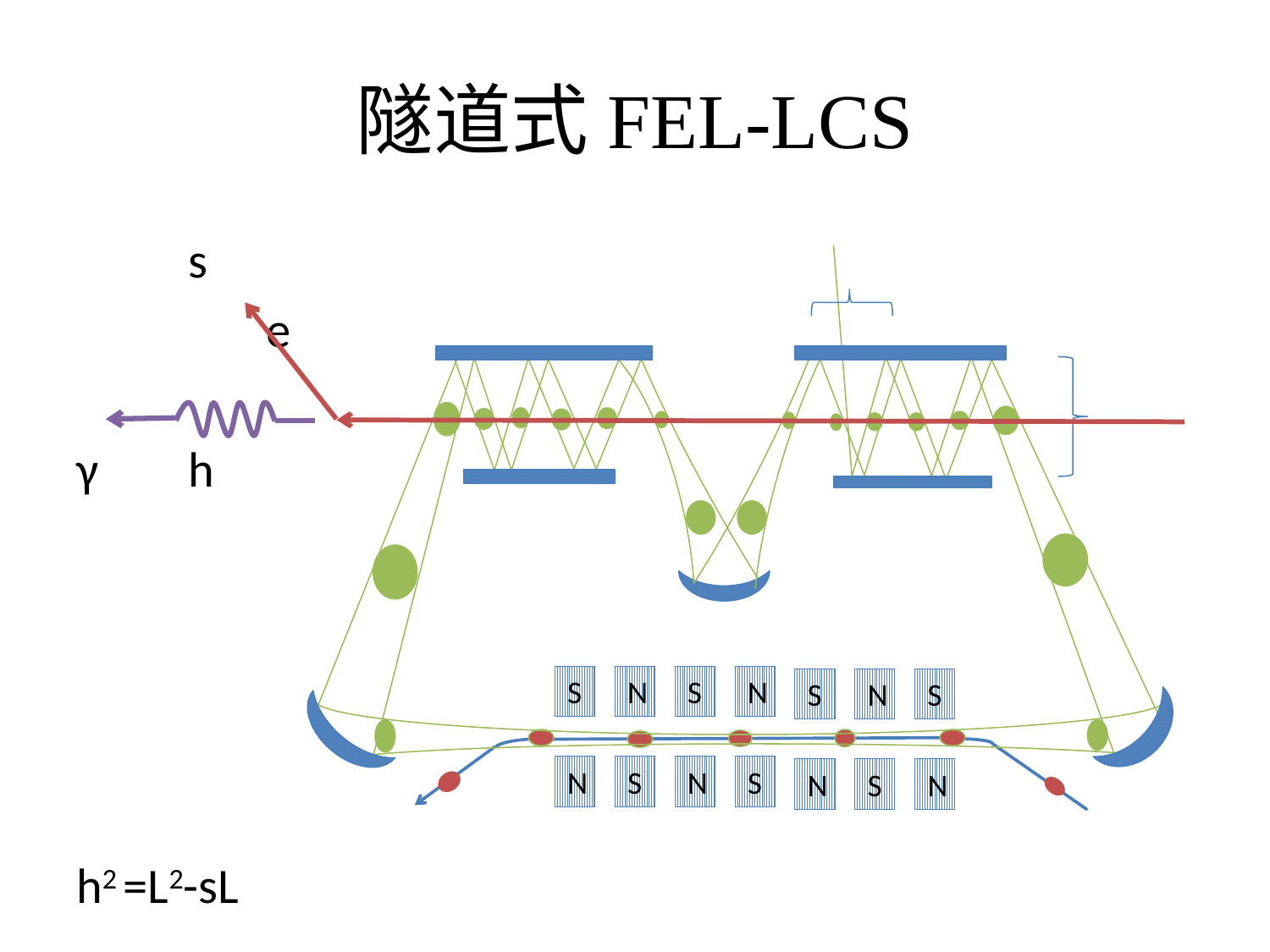

# 隧道式FEL-LCS

						s
	       e

γ								h

h2 =L2-sL

S
N
S
N
S
N
S

N
S
N
S
N
S
N